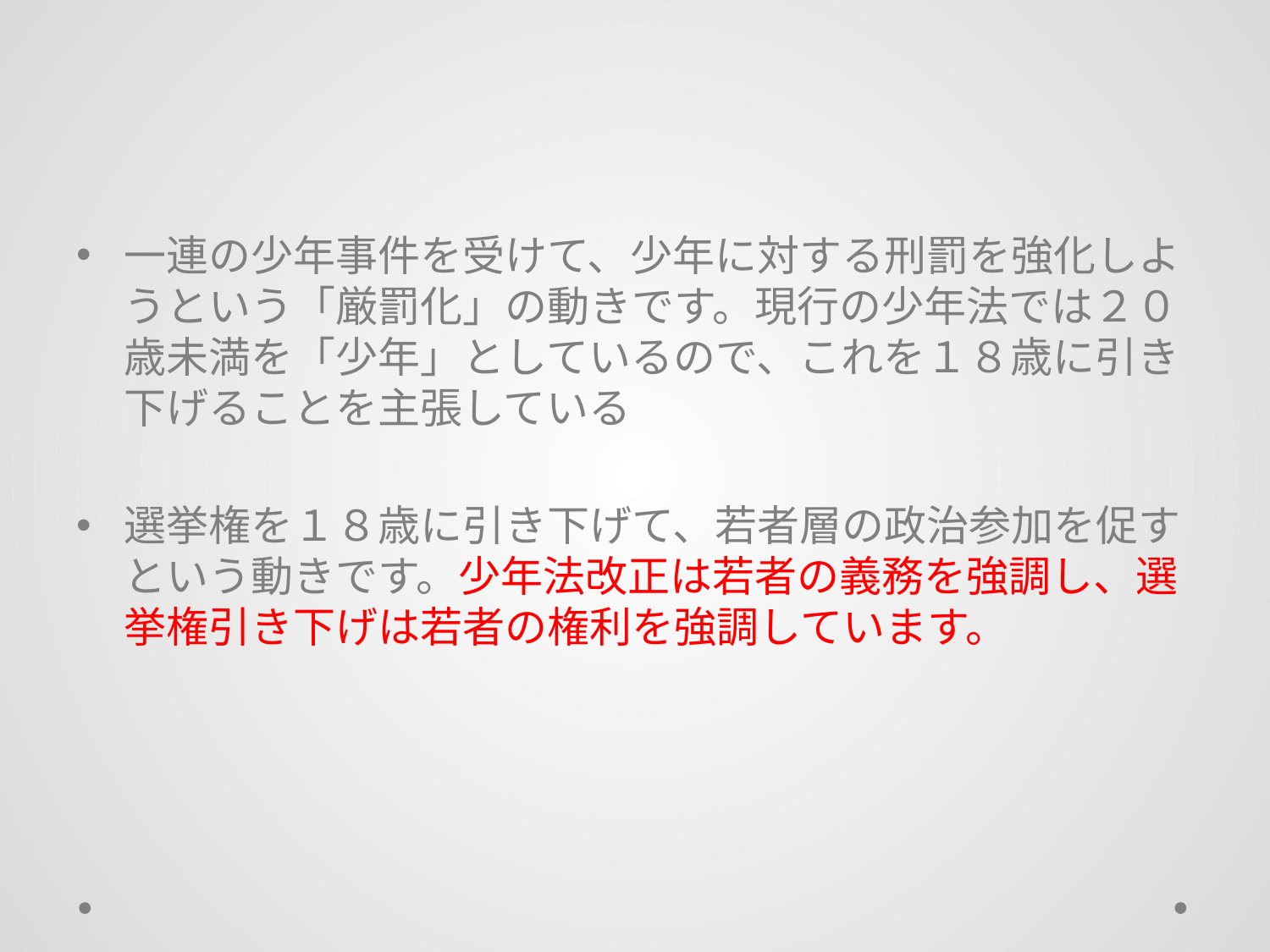

一連の少年事件を受けて、少年に対する刑罰を強化しようという「厳罰化」の動きです。現行の少年法では２０歳未満を「少年」としているので、これを１８歳に引き下げることを主張している

選挙権を１８歳に引き下げて、若者層の政治参加を促すという動きです。少年法改正は若者の義務を強調し、選挙権引き下げは若者の権利を強調しています。